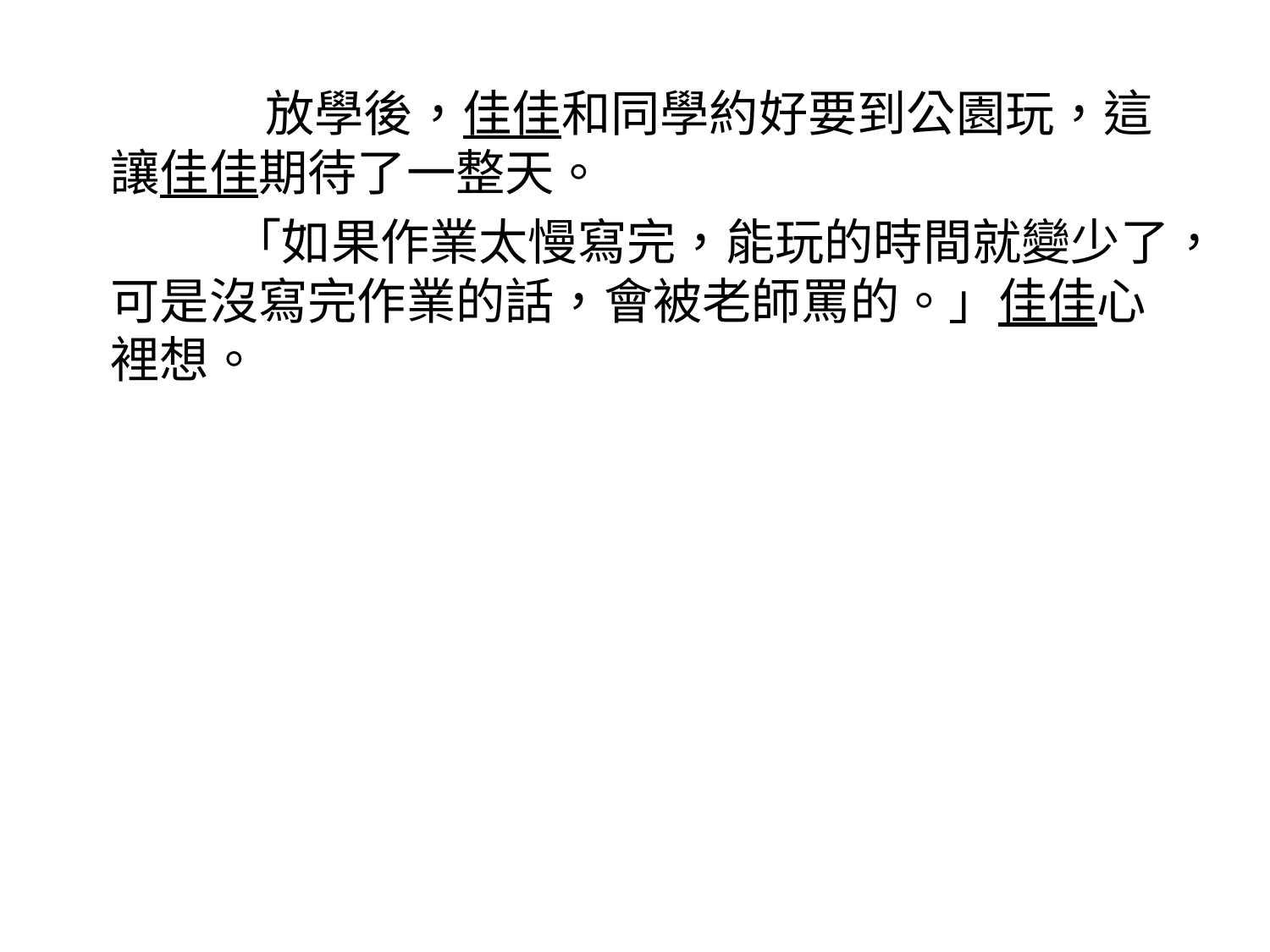

放學後，佳佳和同學約好要到公園玩，這讓佳佳期待了一整天。
          「如果作業太慢寫完，能玩的時間就變少了，可是沒寫完作業的話，會被老師罵的。」佳佳心裡想。